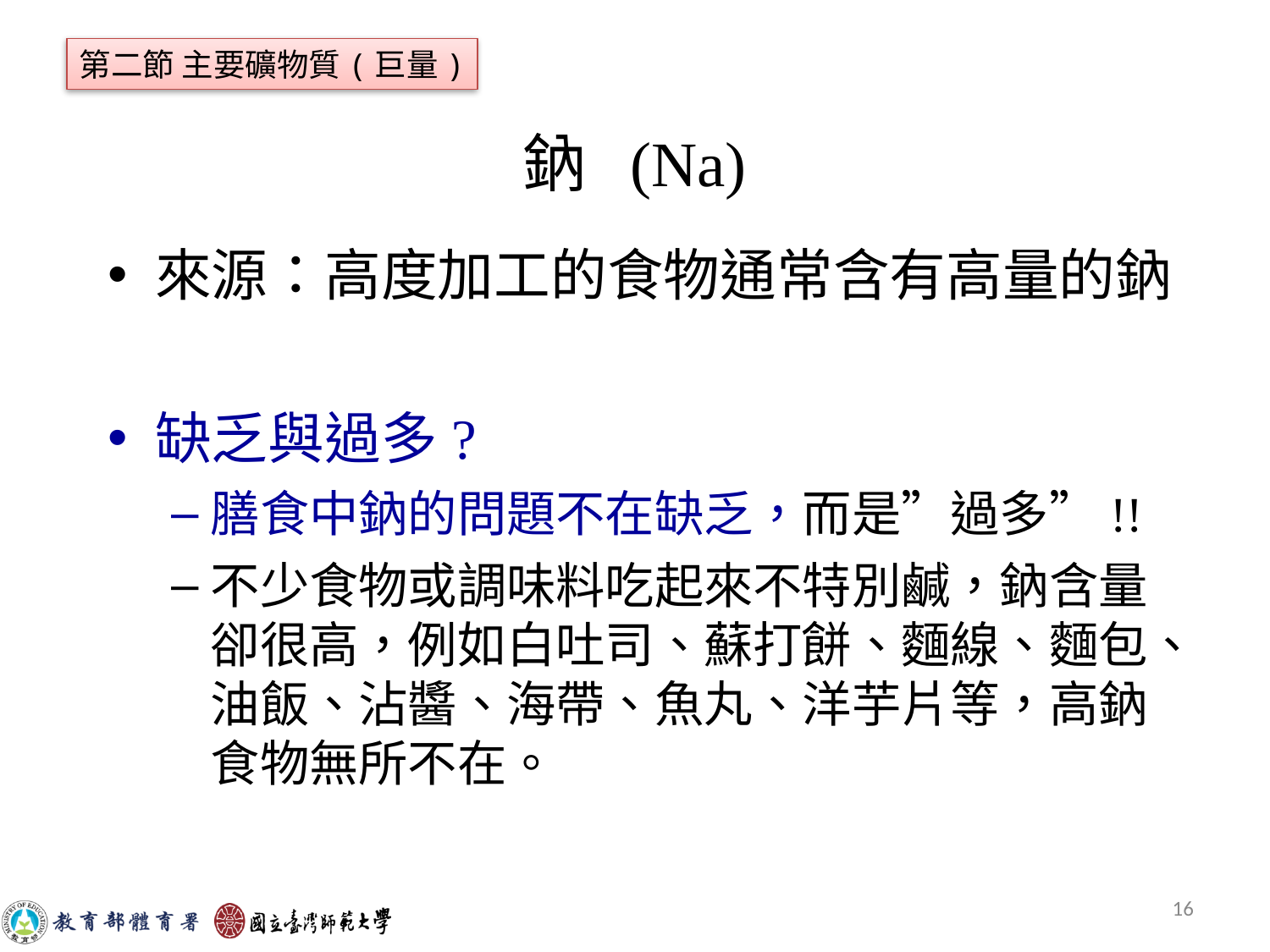

第二節 主要礦物質(巨量)
# 鈉  (Na)
來源：高度加工的食物通常含有高量的鈉

缺乏與過多?
膳食中鈉的問題不在缺乏，而是”過多”!!
不少食物或調味料吃起來不特別鹹，鈉含量卻很高，例如白吐司、蘇打餅、麵線、麵包、油飯、沾醬、海帶、魚丸、洋芋片等，高鈉食物無所不在。

16